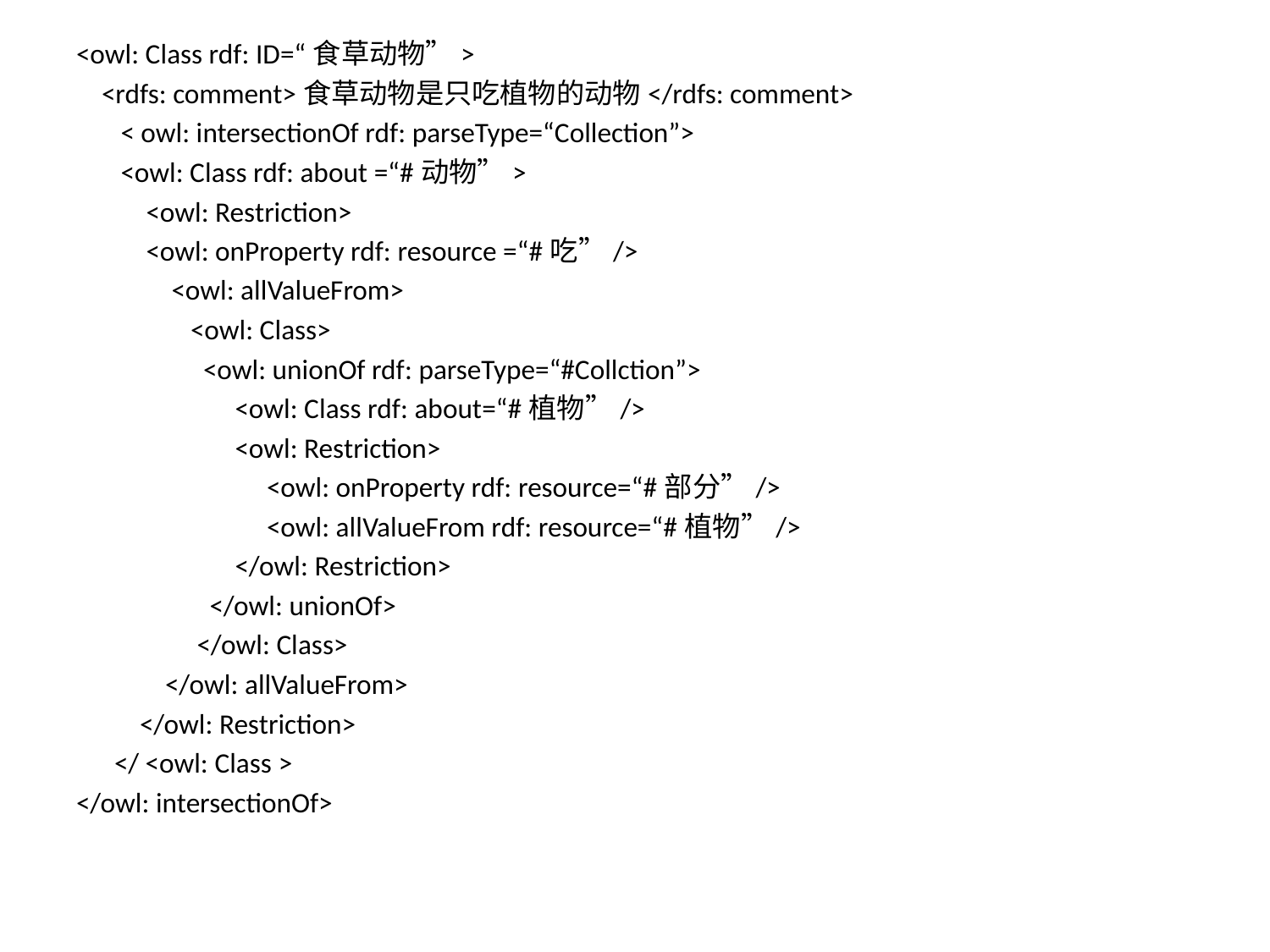

<owl: Class rdf: ID=“食草动物”>
    <rdfs: comment>食草动物是只吃植物的动物</rdfs: comment>
       < owl: intersectionOf rdf: parseType=“Collection”>
       <owl: Class rdf: about =“#动物”>
           <owl: Restriction>
           <owl: onProperty rdf: resource =“#吃”/>
               <owl: allValueFrom>
                  <owl: Class>
                    <owl: unionOf rdf: parseType=“#Collction”>
                         <owl: Class rdf: about=“#植物”/>
                         <owl: Restriction>
                              <owl: onProperty rdf: resource=“#部分”/>
                              <owl: allValueFrom rdf: resource=“#植物”/>
                         </owl: Restriction>
                     </owl: unionOf>
                   </owl: Class>
              </owl: allValueFrom>
          </owl: Restriction>
      </ <owl: Class >
</owl: intersectionOf>